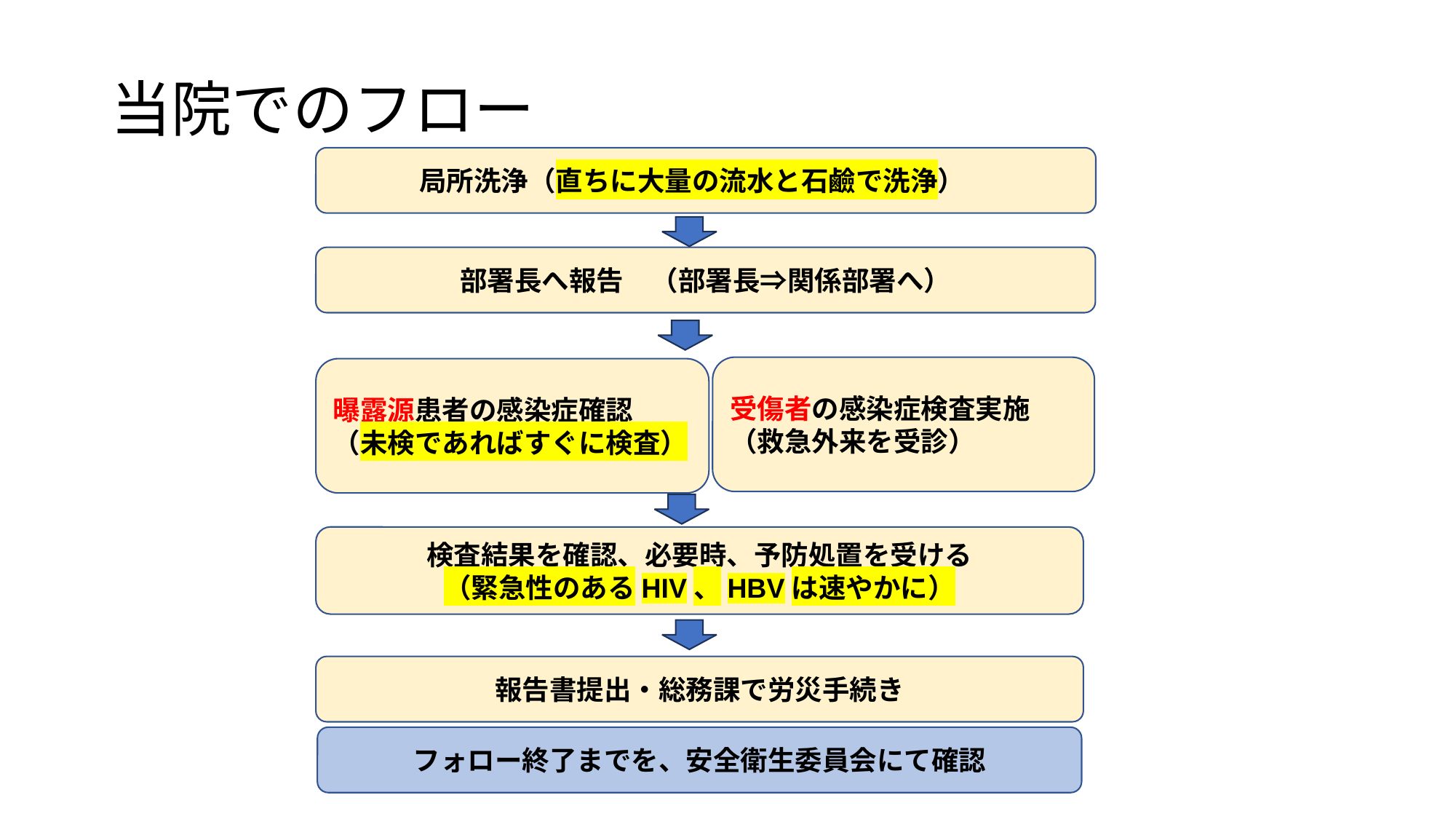

当院でのフロー
局所洗浄（直ちに大量の流水と石鹼で洗浄）

部署長へ報告　（部署長⇒関係部署へ）

受傷者の感染症検査実施
（救急外来を受診）
曝露源患者の感染症確認
（未検であればすぐに検査）

検査結果を確認、必要時、予防処置を受ける
（緊急性のあるHIV、HBVは速やかに）

報告書提出・総務課で労災手続き
フォロー終了までを、安全衛生委員会にて確認